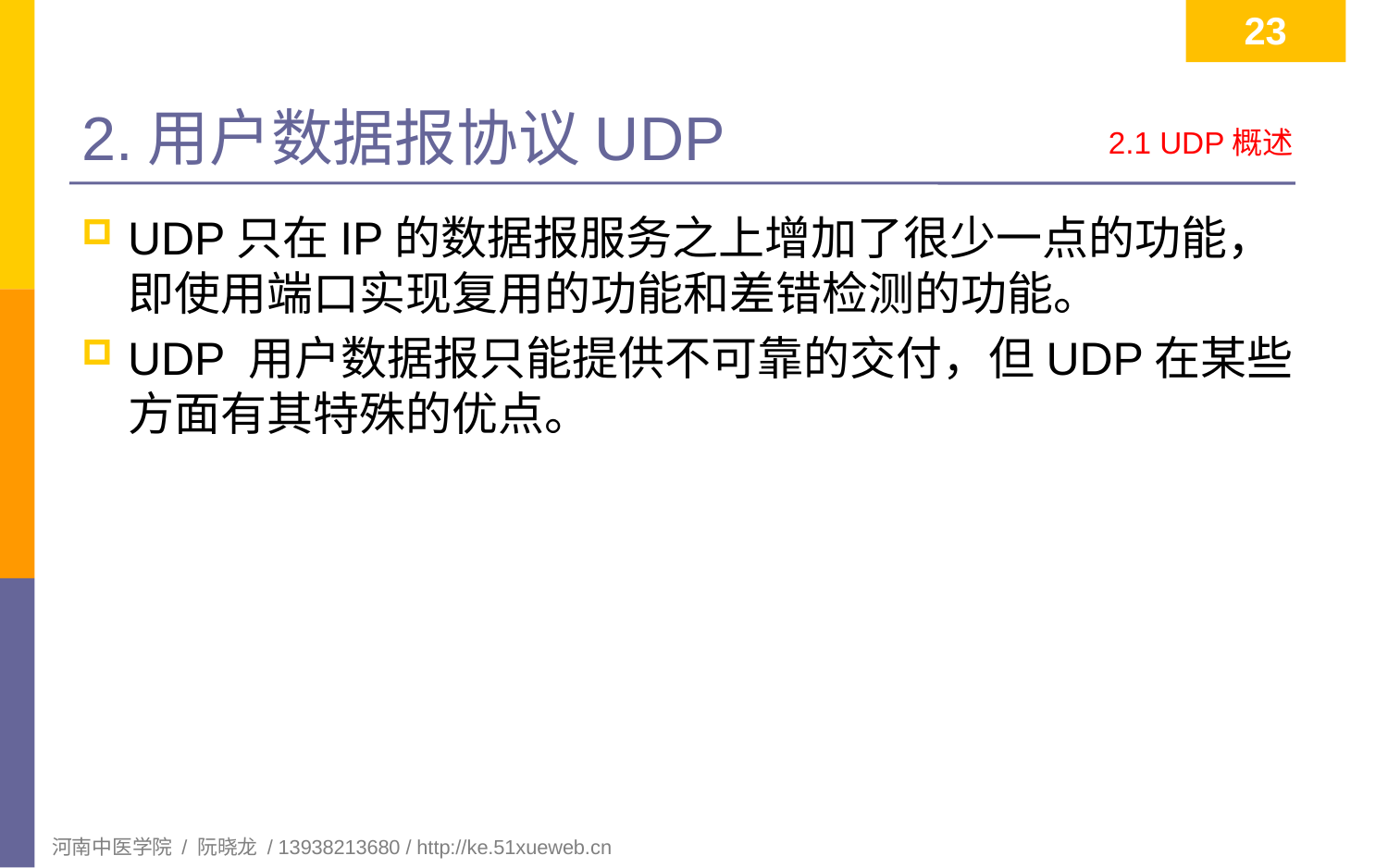

23
# 2.用户数据报协议UDP
2.1 UDP概述
UDP只在IP的数据报服务之上增加了很少一点的功能，即使用端口实现复用的功能和差错检测的功能。
UDP 用户数据报只能提供不可靠的交付，但UDP在某些方面有其特殊的优点。